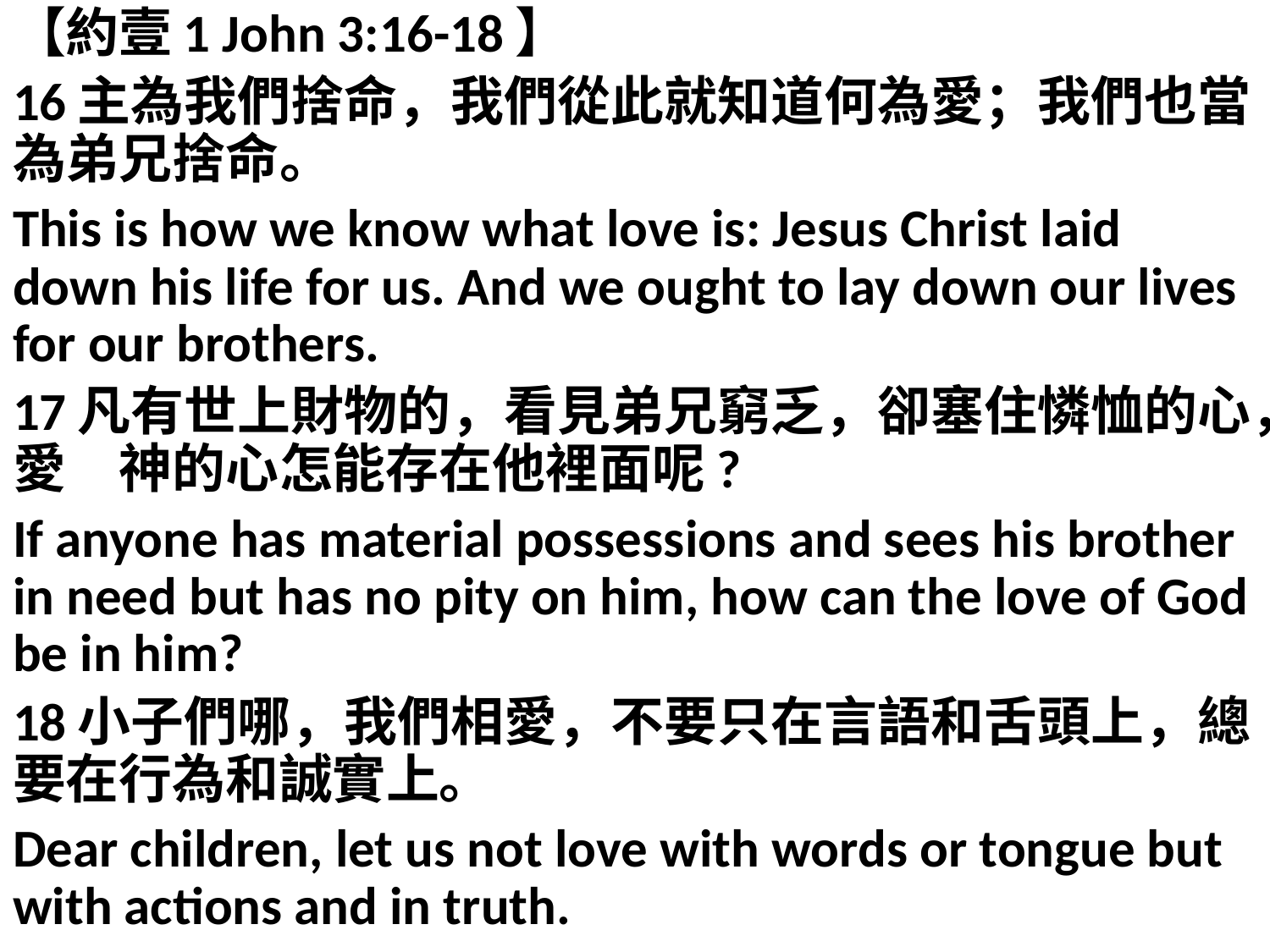

【約壹1 John 3:16-18】
16主為我們捨命，我們從此就知道何為愛；我們也當為弟兄捨命。
This is how we know what love is: Jesus Christ laid down his life for us. And we ought to lay down our lives for our brothers.
17凡有世上財物的，看見弟兄窮乏，卻塞住憐恤的心，愛　神的心怎能存在他裡面呢?
If anyone has material possessions and sees his brother in need but has no pity on him, how can the love of God be in him?
18小子們哪，我們相愛，不要只在言語和舌頭上，總要在行為和誠實上。
Dear children, let us not love with words or tongue but with actions and in truth.